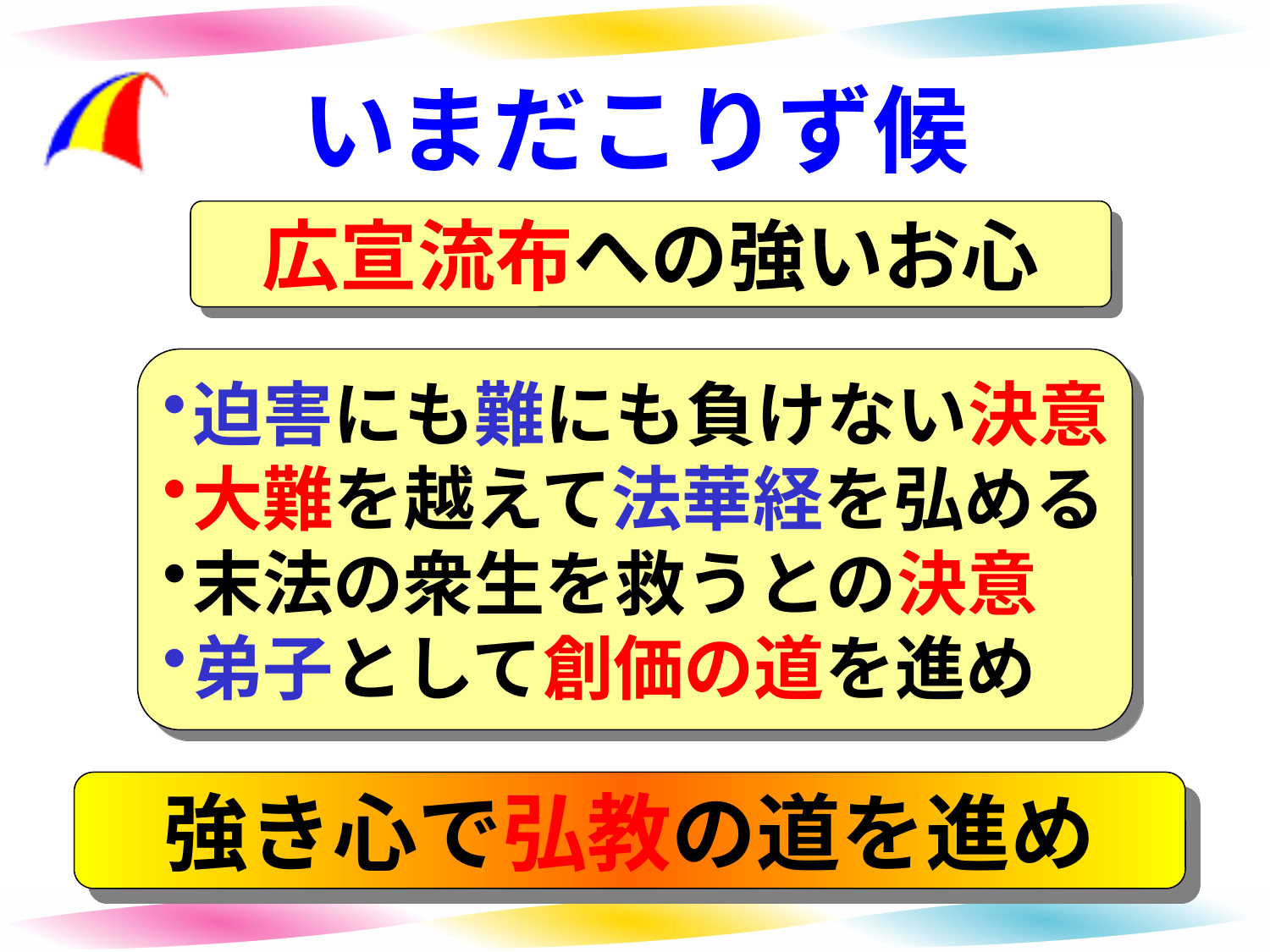

# いまだこりず候
広宣流布への強いお心
迫害にも難にも負けない決意
大難を越えて法華経を弘める
末法の衆生を救うとの決意
弟子として創価の道を進め
強き心で弘教の道を進め